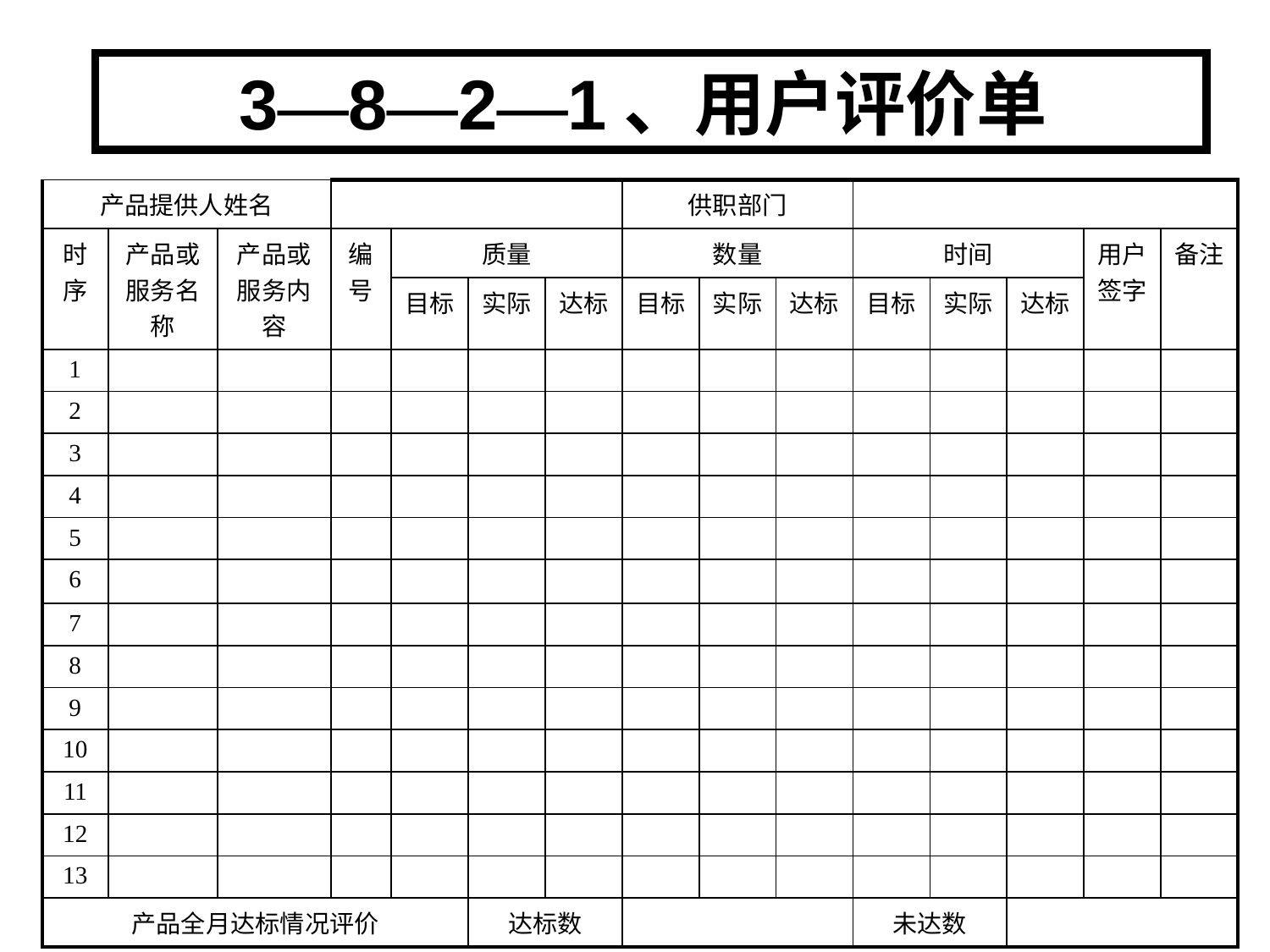

3—8—2—1、用户评价单
| 产品提供人姓名 |  |  |  |  |  |  | 供职部门 |  |  |  |  |  |  |  |
| --- | --- | --- | --- | --- | --- | --- | --- | --- | --- | --- | --- | --- | --- | --- |
| 时序 | 产品或服务名称 | 产品或服务内容 | 编号 | 质量 |  |  | 数量 |  |  | 时间 |  |  | 用户 签字 | 备注 |
|  |  |  |  | 目标 | 实际 | 达标 | 目标 | 实际 | 达标 | 目标 | 实际 | 达标 |  |  |
| 1 |  |  |  |  |  |  |  |  |  |  |  |  |  |  |
| 2 |  |  |  |  |  |  |  |  |  |  |  |  |  |  |
| 3 |  |  |  |  |  |  |  |  |  |  |  |  |  |  |
| 4 |  |  |  |  |  |  |  |  |  |  |  |  |  |  |
| 5 |  |  |  |  |  |  |  |  |  |  |  |  |  |  |
| 6 |  |  |  |  |  |  |  |  |  |  |  |  |  |  |
| 7 |  |  |  |  |  |  |  |  |  |  |  |  |  |  |
| 8 |  |  |  |  |  |  |  |  |  |  |  |  |  |  |
| 9 |  |  |  |  |  |  |  |  |  |  |  |  |  |  |
| 10 |  |  |  |  |  |  |  |  |  |  |  |  |  |  |
| 11 |  |  |  |  |  |  |  |  |  |  |  |  |  |  |
| 12 |  |  |  |  |  |  |  |  |  |  |  |  |  |  |
| 13 |  |  |  |  |  |  |  |  |  |  |  |  |  |  |
| 产品全月达标情况评价 |  |  |  |  | 达标数 |  |  |  |  | 未达数 |  |  |  |  |